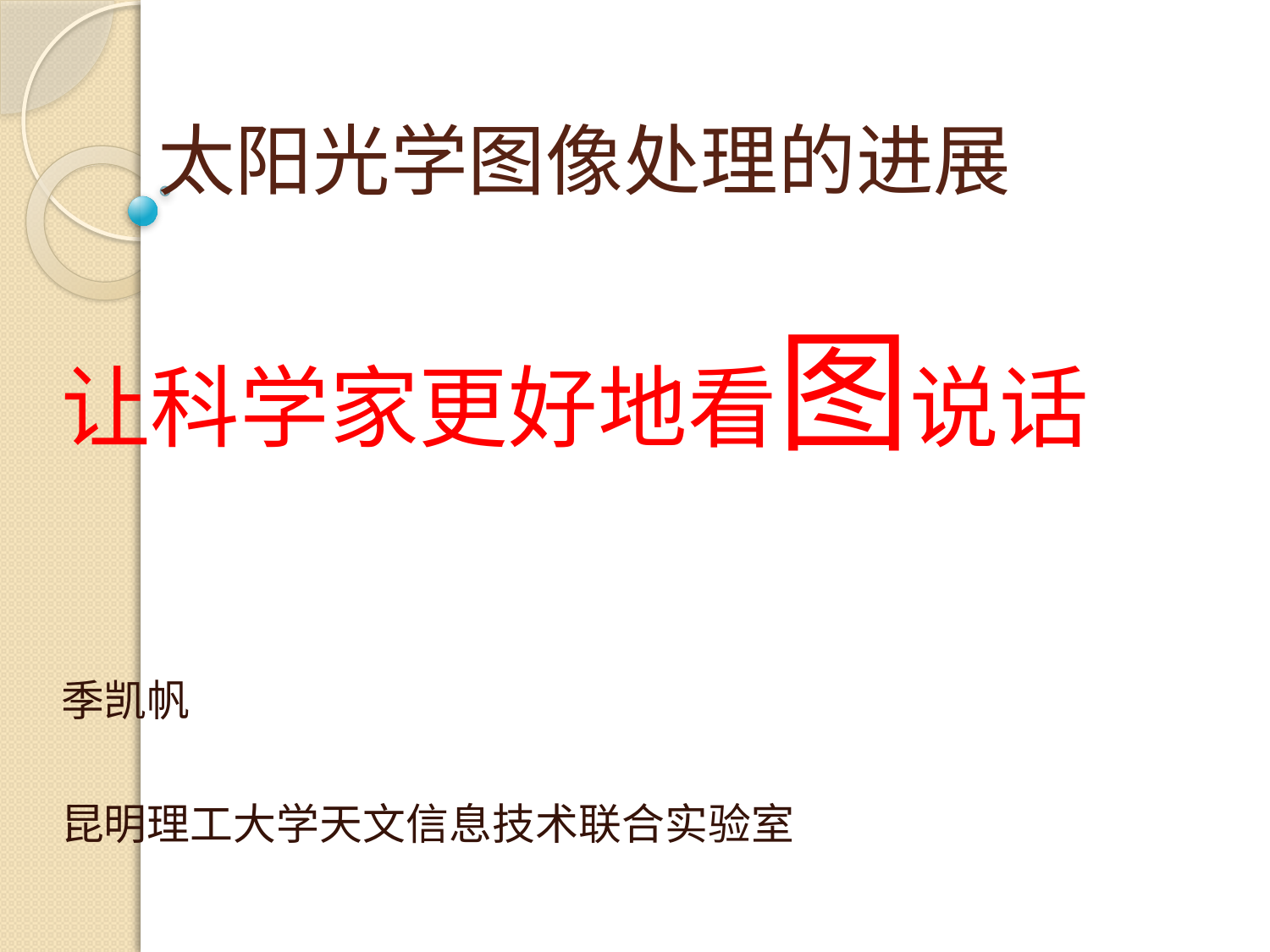

# 太阳光学图像处理的进展

让科学家更好地看图说话

						季凯帆

		昆明理工大学天文信息技术联合实验室